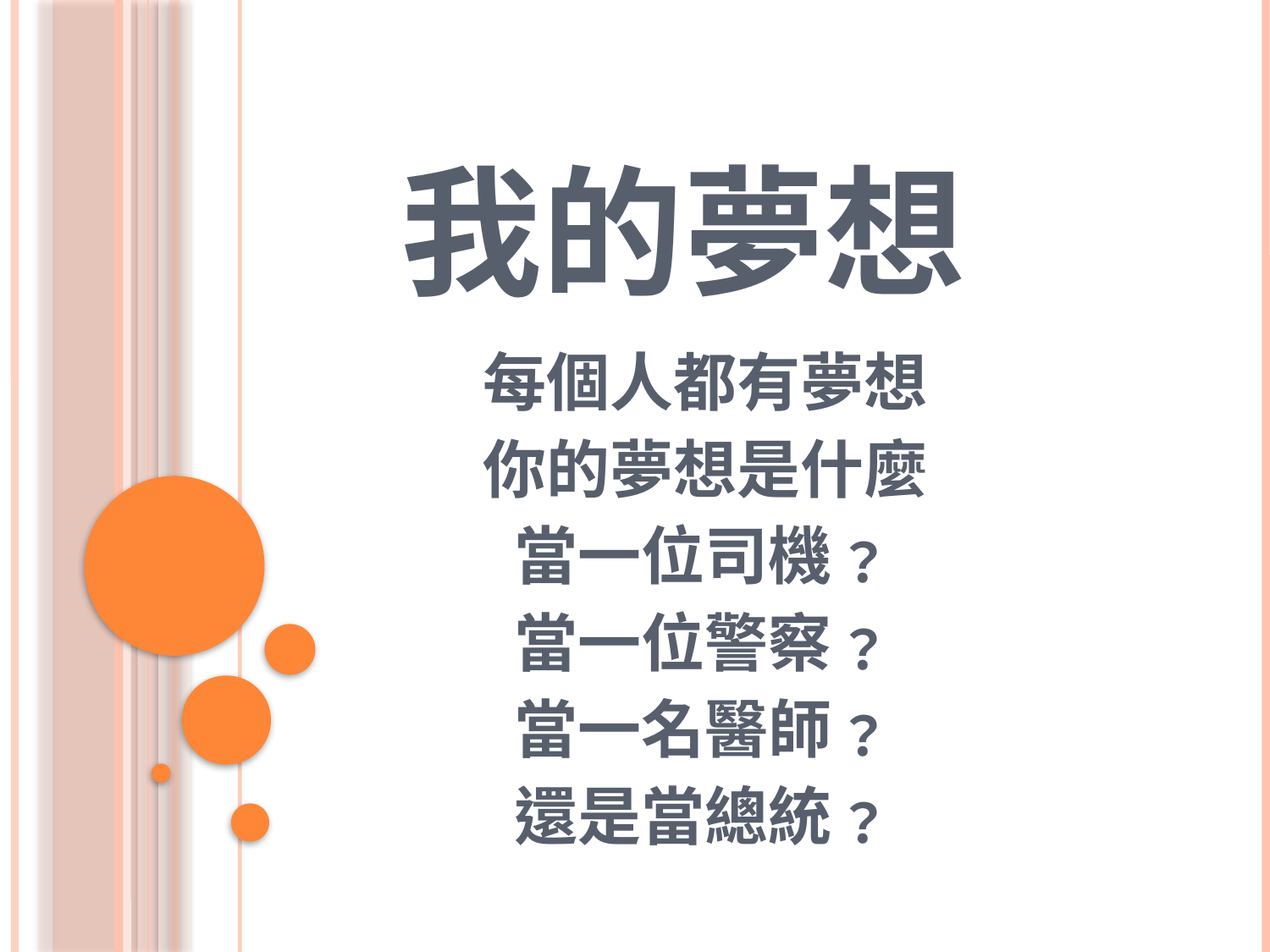

# 我的夢想
每個人都有夢想
你的夢想是什麼
當一位司機﹖
當一位警察﹖
當一名醫師﹖
還是當總統﹖